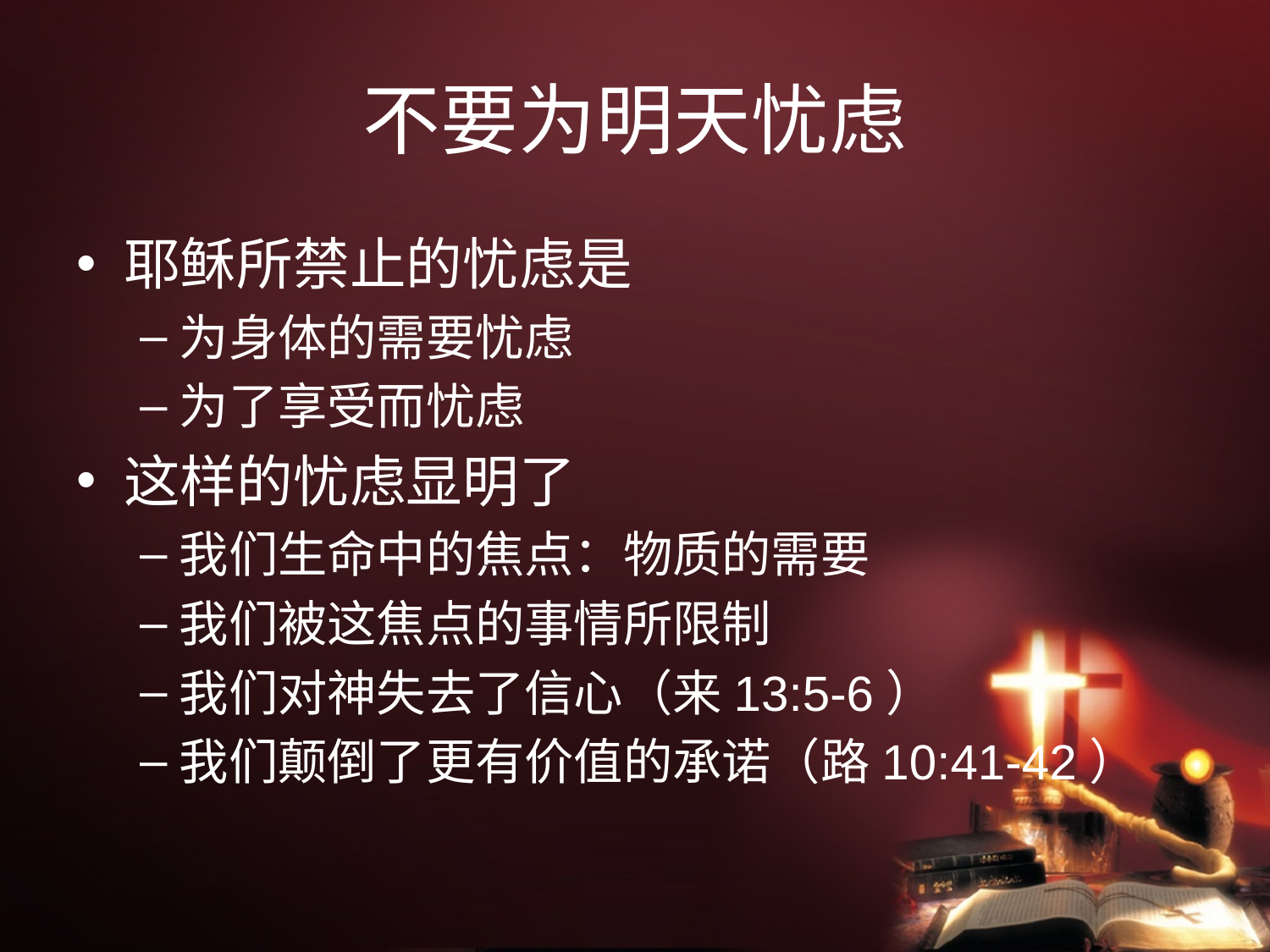

# 不要为明天忧虑
耶稣所禁止的忧虑是
为身体的需要忧虑
为了享受而忧虑
这样的忧虑显明了
我们生命中的焦点：物质的需要
我们被这焦点的事情所限制
我们对神失去了信心（来13:5-6）
我们颠倒了更有价值的承诺（路10:41-42）